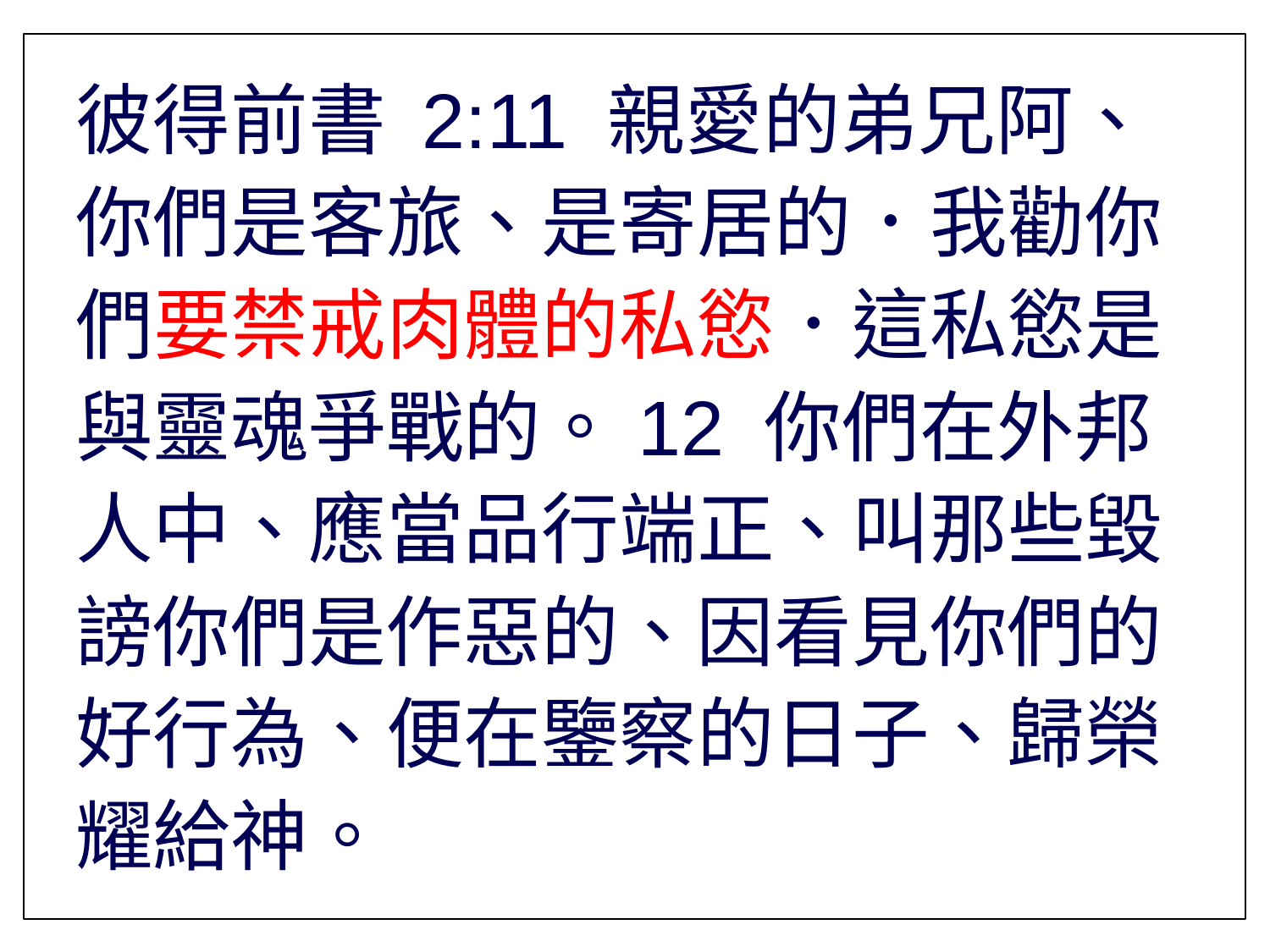

彼得前書 2:11 親愛的弟兄阿、你們是客旅、是寄居的．我勸你們要禁戒肉體的私慾．這私慾是與靈魂爭戰的。12 你們在外邦人中、應當品行端正、叫那些毀謗你們是作惡的、因看見你們的好行為、便在鑒察的日子、歸榮耀給神。